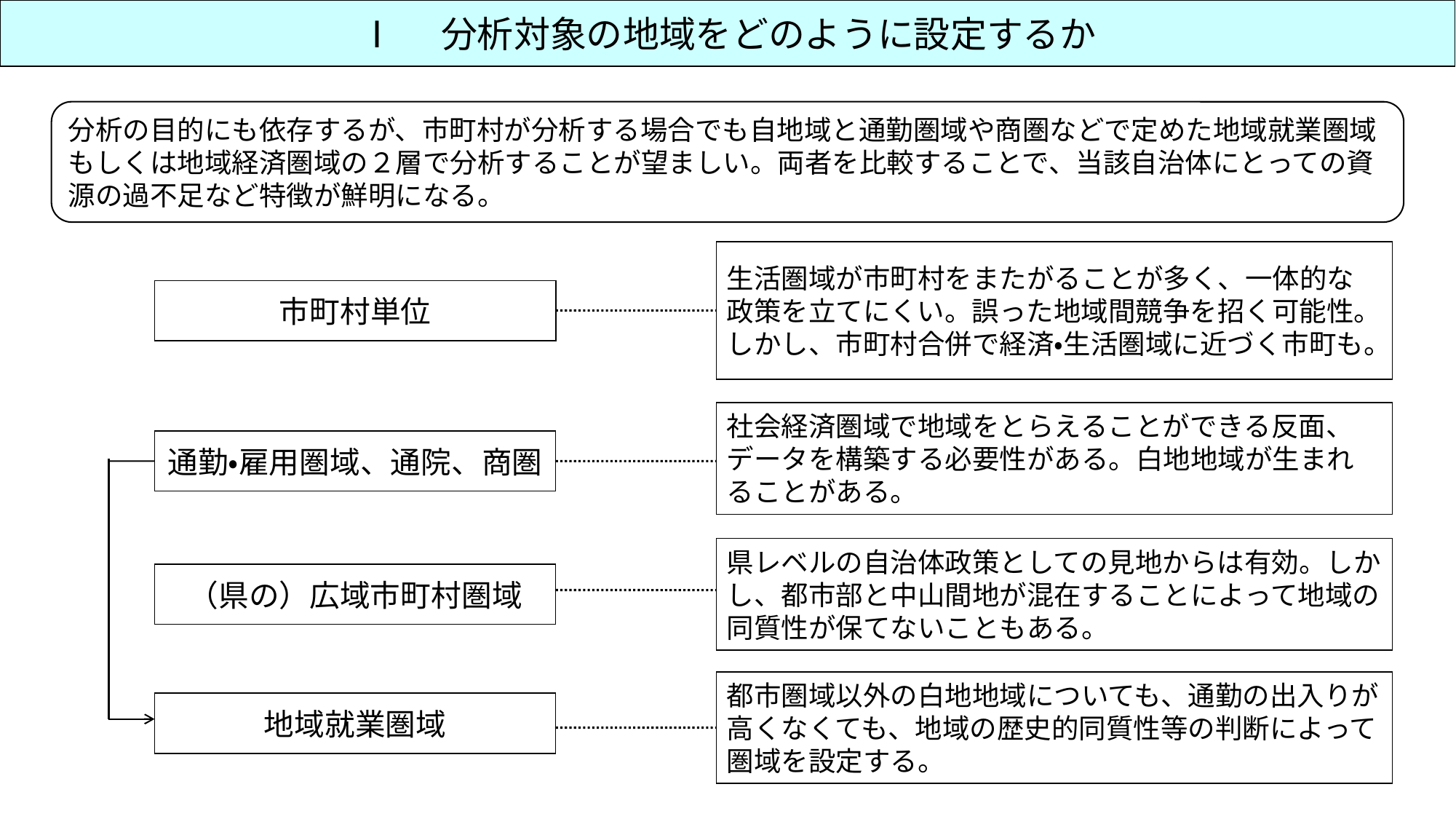

Ⅰ　分析対象の地域をどのように設定するか
分析の目的にも依存するが、市町村が分析する場合でも自地域と通勤圏域や商圏などで定めた地域就業圏域もしくは地域経済圏域の２層で分析することが望ましい。両者を比較することで、当該自治体にとっての資源の過不足など特徴が鮮明になる。
生活圏域が市町村をまたがることが多く、一体的な政策を立てにくい。誤った地域間競争を招く可能性。しかし、市町村合併で経済・生活圏域に近づく市町も。
市町村単位

社会経済圏域で地域をとらえることができる反面、データを構築する必要性がある。白地地域が生まれることがある。
通勤・雇用圏域、通院、商圏

県レベルの自治体政策としての見地からは有効。しかし、都市部と中山間地が混在することによって地域の同質性が保てないこともある。
（県の）広域市町村圏域

都市圏域以外の白地地域についても、通勤の出入りが高くなくても、地域の歴史的同質性等の判断によって圏域を設定する。
地域就業圏域